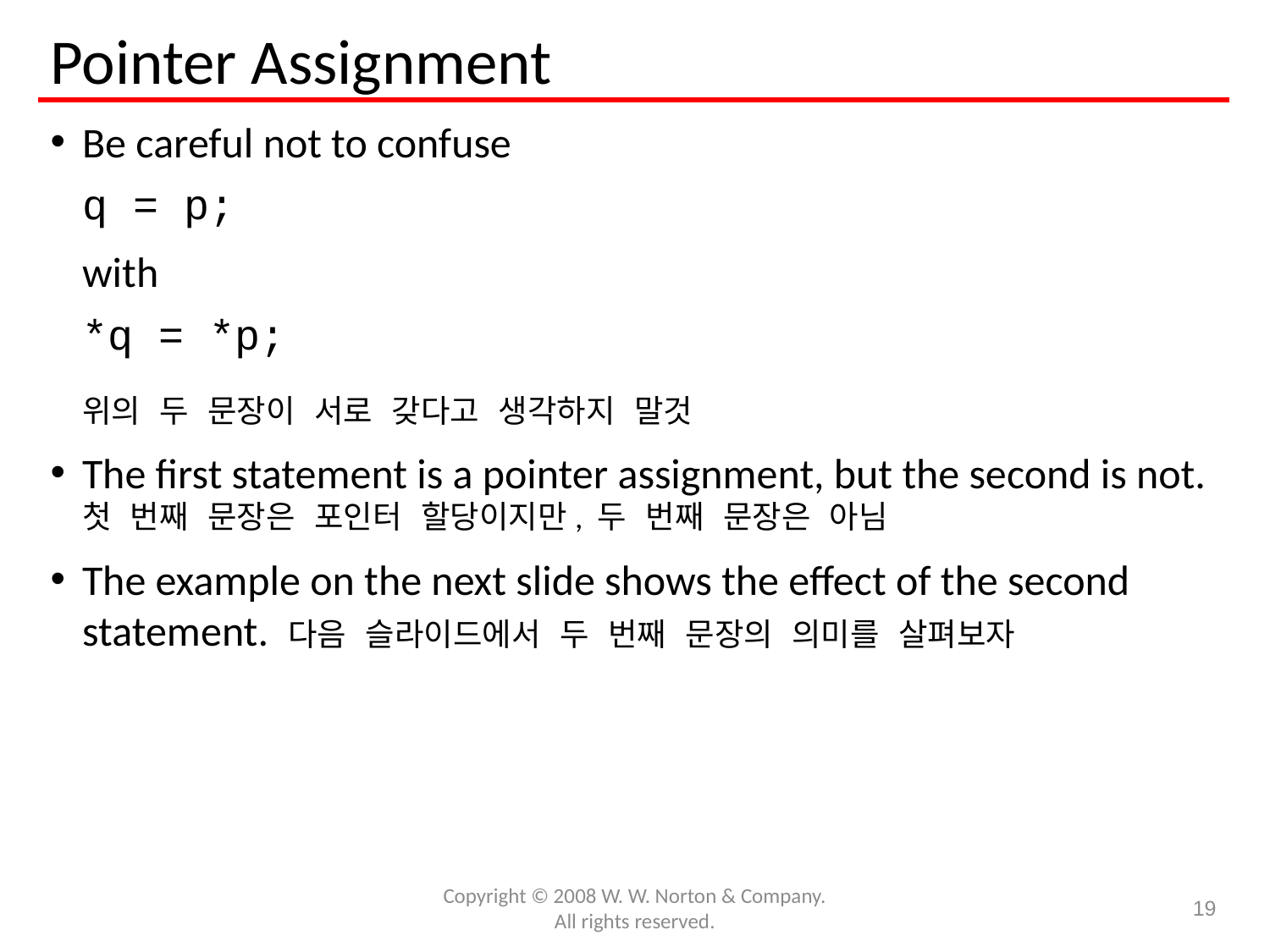

# Pointer Assignment
Be careful not to confuse
	q = p;
	with
	*q = *p;
위의 두 문장이 서로 갖다고 생각하지 말것
The first statement is a pointer assignment, but the second is not.
첫 번째 문장은 포인터 할당이지만, 두 번째 문장은 아님
The example on the next slide shows the effect of the second statement. 다음 슬라이드에서 두 번째 문장의 의미를 살펴보자

Copyright © 2008 W. W. Norton & Company.
All rights reserved.
19